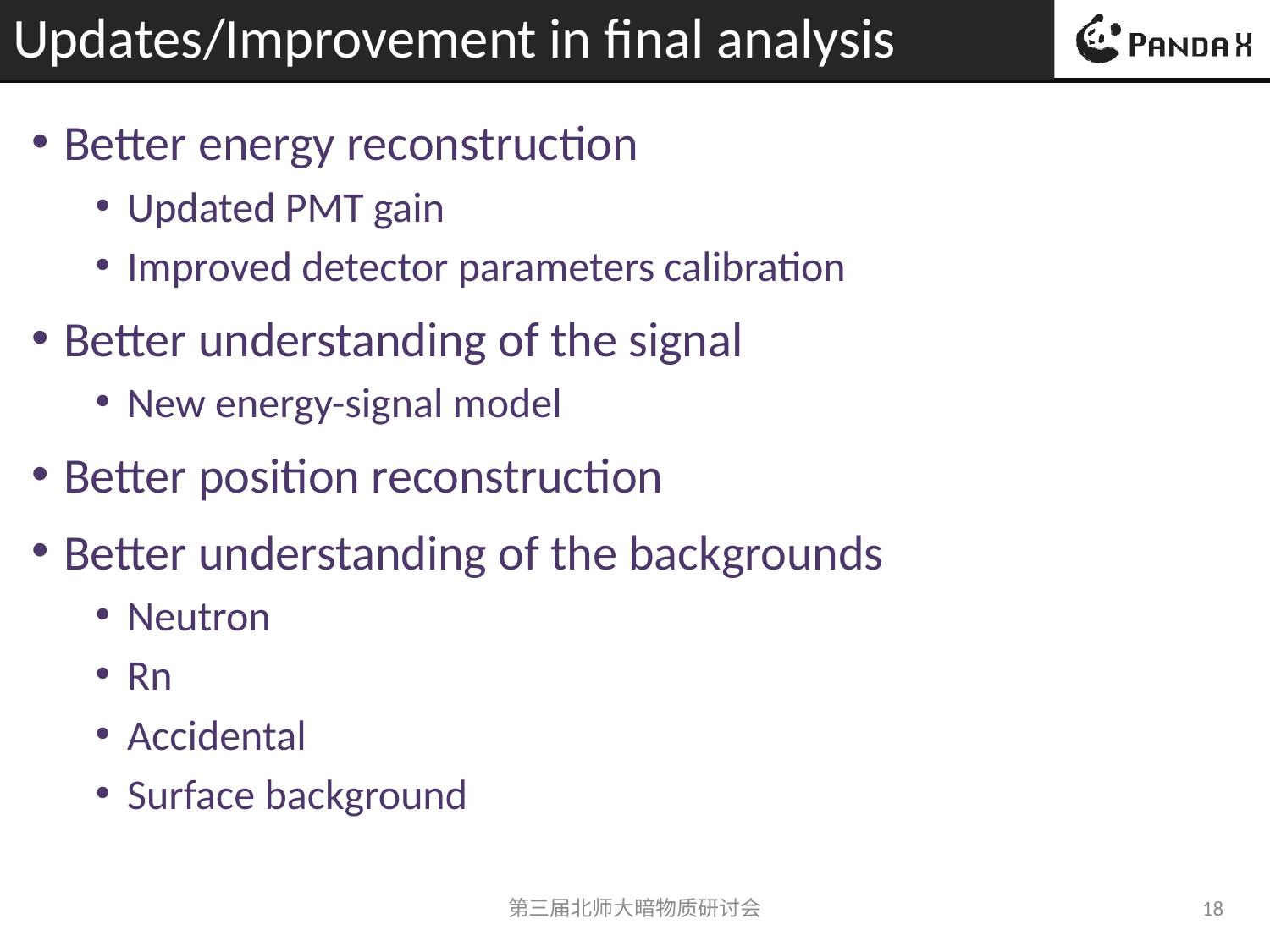

# Updates/Improvement in final analysis
Better energy reconstruction
Updated PMT gain
Improved detector parameters calibration
Better understanding of the signal
New energy-signal model
Better position reconstruction
Better understanding of the backgrounds
Neutron
Rn
Accidental
Surface background
第三届北师大暗物质研讨会
18